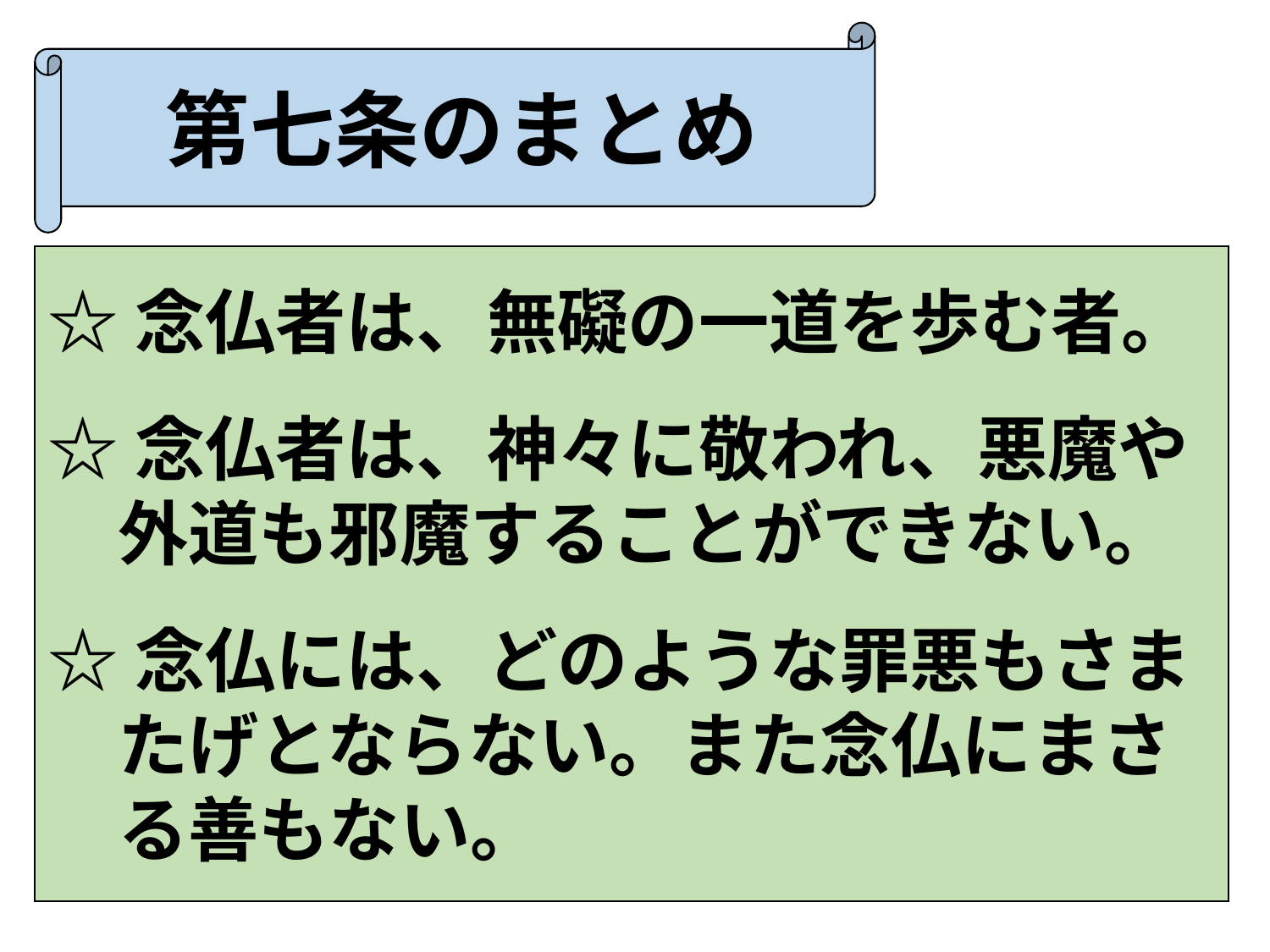

第七条のまとめ
☆念仏者は、無礙の一道を歩む者。

☆念仏者は、神々に敬われ、悪魔や
　外道も邪魔することができない。

☆念仏には、どのような罪悪もさま
　たげとならない。また念仏にまさ
　る善もない。